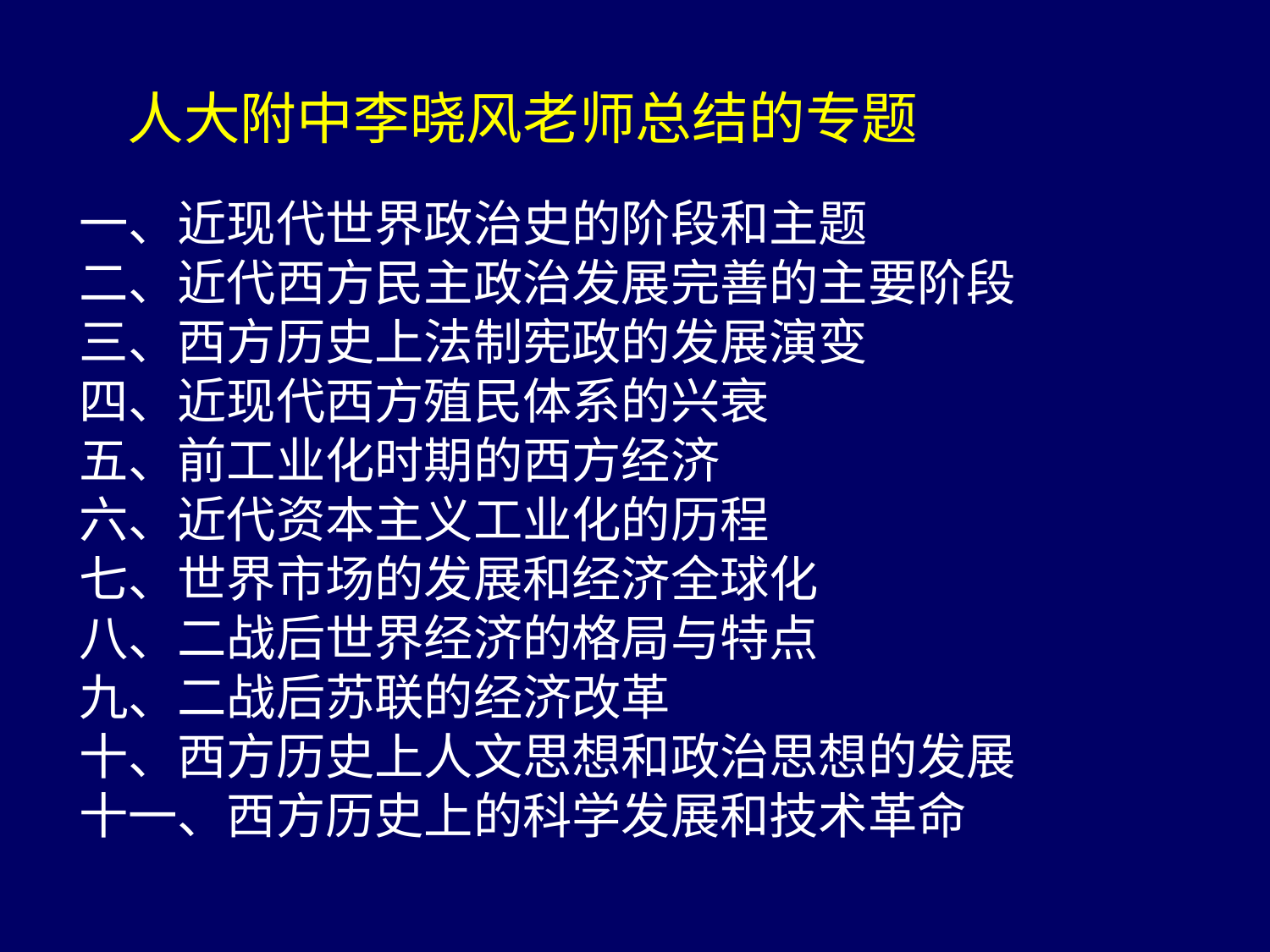

人大附中李晓风老师总结的专题
一、近现代世界政治史的阶段和主题
二、近代西方民主政治发展完善的主要阶段
三、西方历史上法制宪政的发展演变
四、近现代西方殖民体系的兴衰
五、前工业化时期的西方经济
六、近代资本主义工业化的历程
七、世界市场的发展和经济全球化
八、二战后世界经济的格局与特点
九、二战后苏联的经济改革
十、西方历史上人文思想和政治思想的发展
十一、西方历史上的科学发展和技术革命